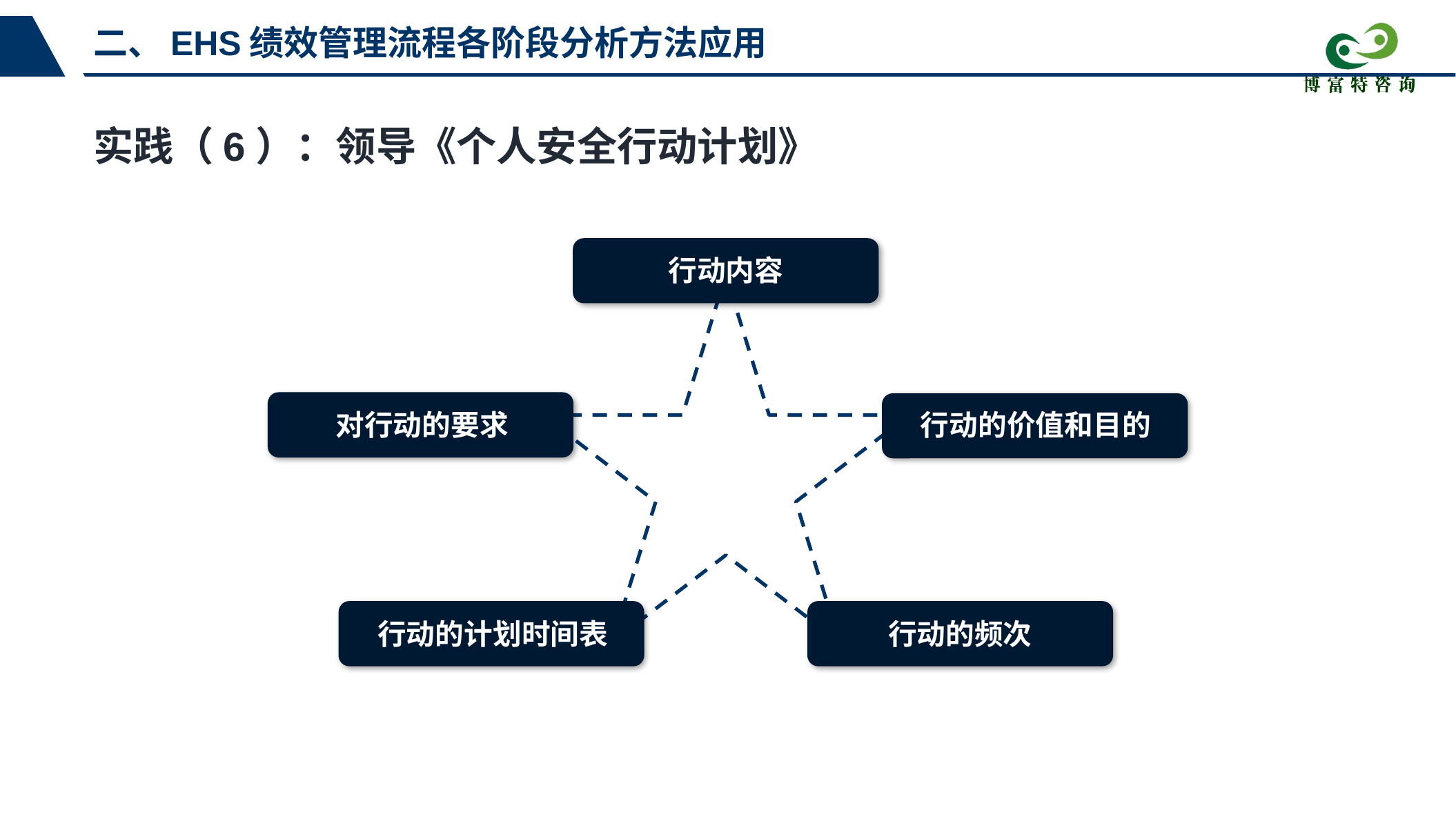

二、EHS绩效管理流程各阶段分析方法应用

实践（6）：领导《个人安全行动计划》

行动内容

对行动的要求
行动的价值和目的

行动的计划时间表
行动的频次